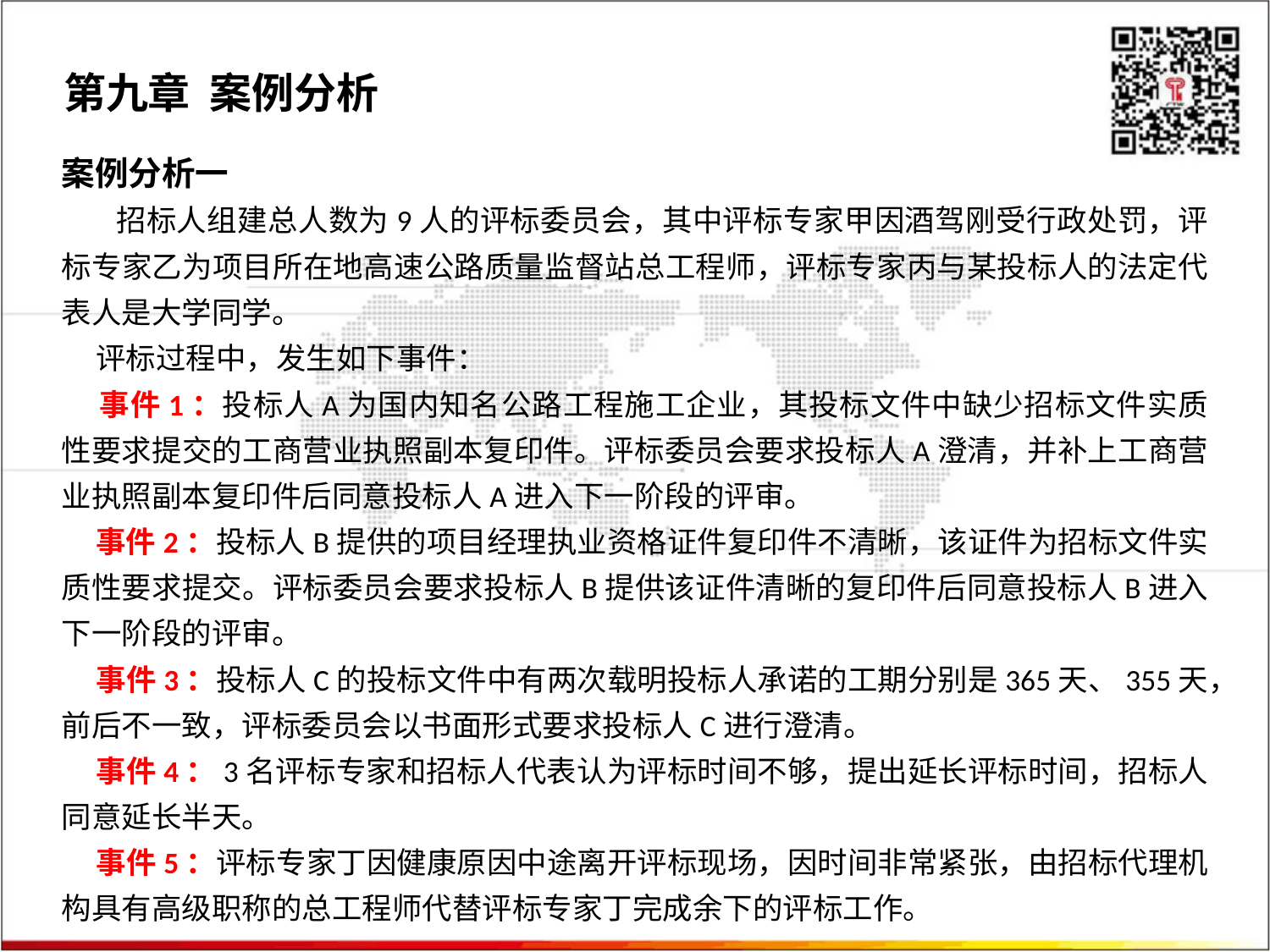

第九章  案例分析
案例分析一
      招标人组建总人数为9人的评标委员会，其中评标专家甲因酒驾刚受行政处罚，评标专家乙为项目所在地高速公路质量监督站总工程师，评标专家丙与某投标人的法定代表人是大学同学。
    评标过程中，发生如下事件：
    事件1：投标人A为国内知名公路工程施工企业，其投标文件中缺少招标文件实质性要求提交的工商营业执照副本复印件。评标委员会要求投标人A澄清，并补上工商营业执照副本复印件后同意投标人A进入下一阶段的评审。
    事件2：投标人B提供的项目经理执业资格证件复印件不清晰，该证件为招标文件实质性要求提交。评标委员会要求投标人B提供该证件清晰的复印件后同意投标人B进入下一阶段的评审。
    事件3：投标人C的投标文件中有两次载明投标人承诺的工期分别是365天、355天，前后不一致，评标委员会以书面形式要求投标人C进行澄清。
    事件4：3名评标专家和招标人代表认为评标时间不够，提出延长评标时间，招标人同意延长半天。
    事件5：评标专家丁因健康原因中途离开评标现场，因时间非常紧张，由招标代理机构具有高级职称的总工程师代替评标专家丁完成余下的评标工作。